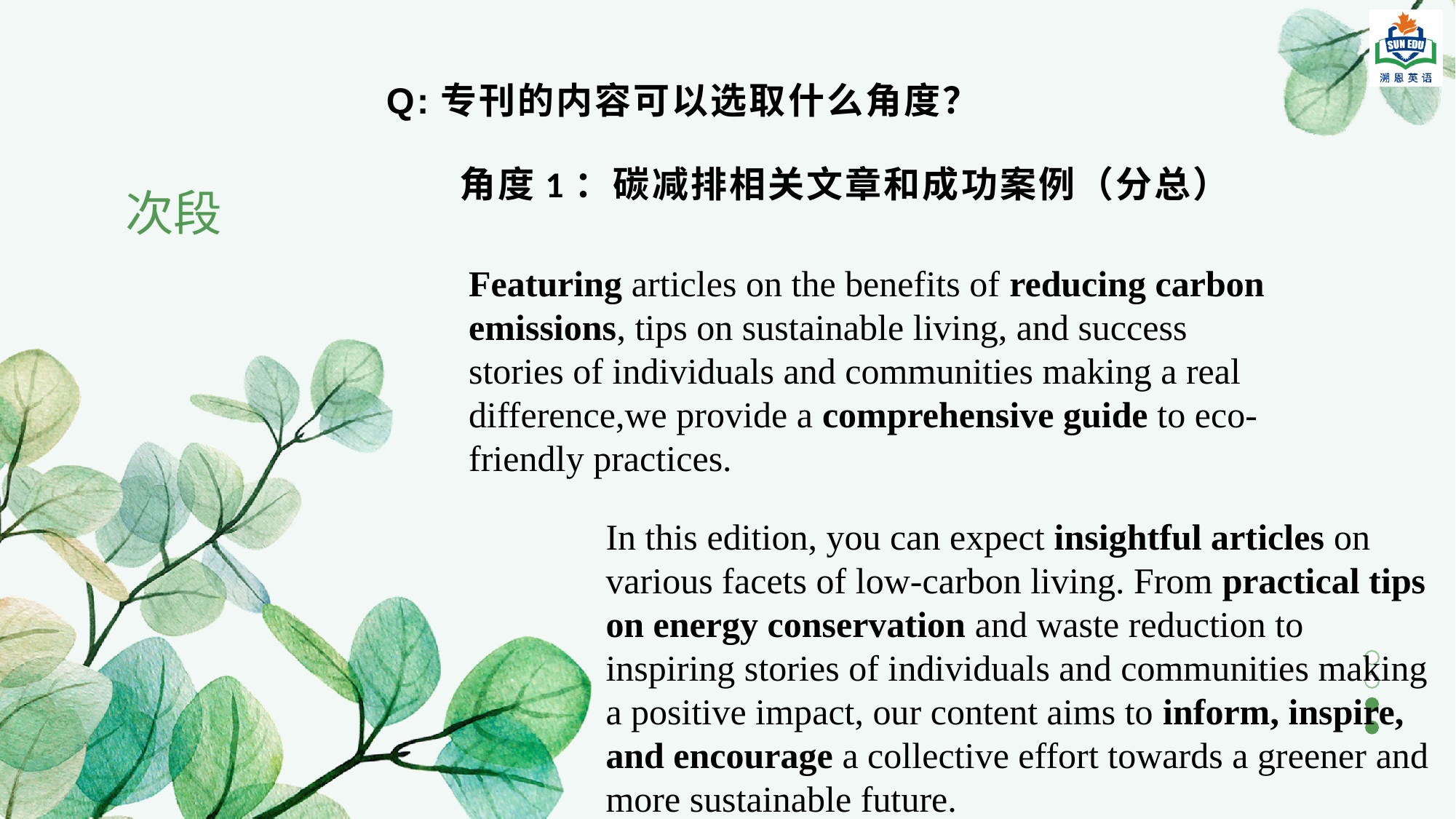

Q:专刊的内容可以选取什么角度？

# 次段
角度1：碳减排相关文章和成功案例（分总）
Featuring articles on the benefits of reducing carbon emissions, tips on sustainable living, and success stories of individuals and communities making a real difference,we provide a comprehensive guide to eco-friendly practices.
In this edition, you can expect insightful articles on various facets of low-carbon living. From practical tips on energy conservation and waste reduction to inspiring stories of individuals and communities making a positive impact, our content aims to inform, inspire, and encourage a collective effort towards a greener and more sustainable future.